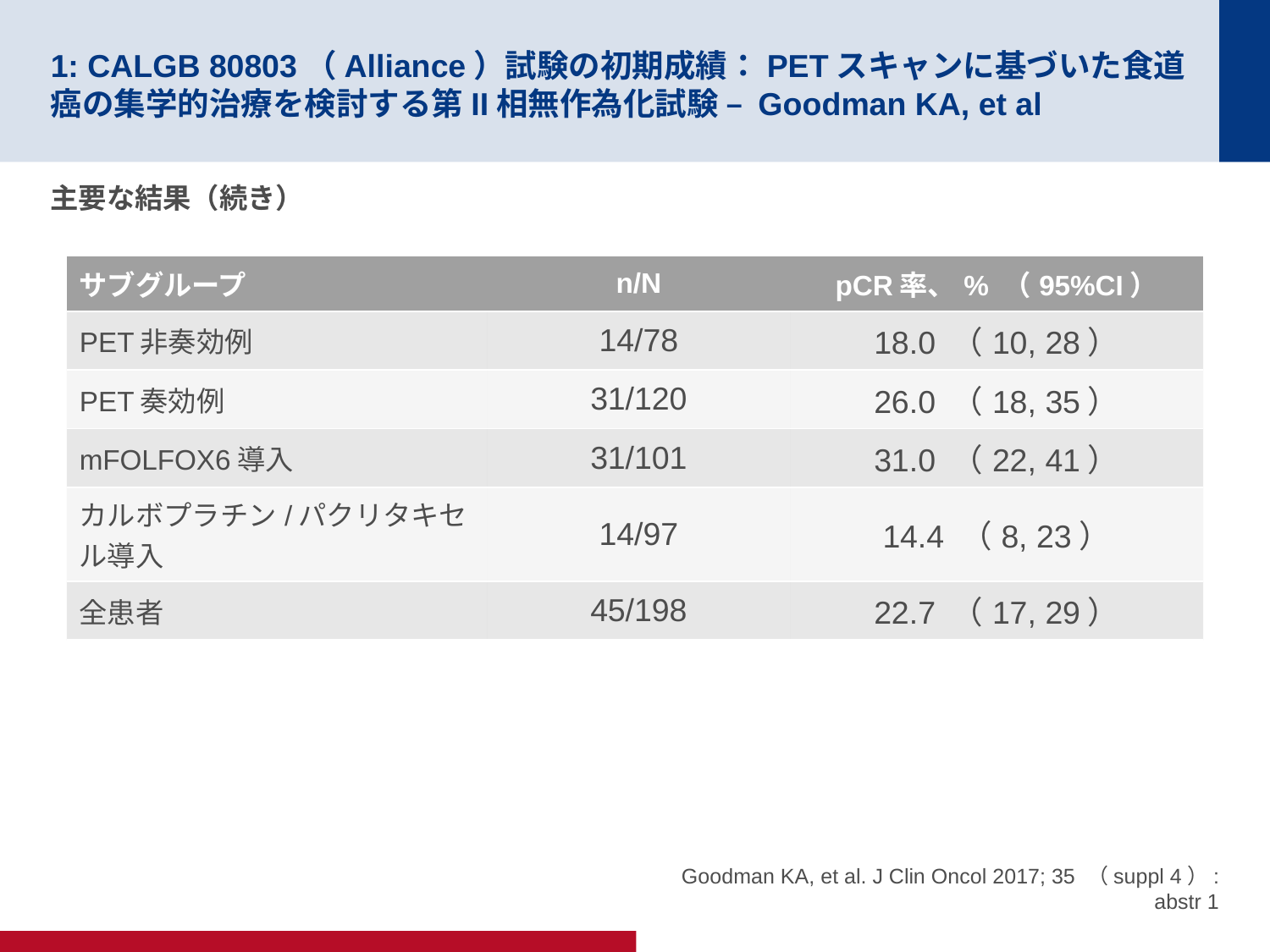

# 1: CALGB 80803（Alliance）試験の初期成績：PETスキャンに基づいた食道癌の集学的治療を検討する第II相無作為化試験 – Goodman KA, et al
主要な結果（続き）

| サブグループ | n/N | pCR率、% （95%CI） |
| --- | --- | --- |
| PET非奏効例 | 14/78 | 18.0 （10, 28） |
| PET奏効例 | 31/120 | 26.0 （18, 35） |
| mFOLFOX6導入 | 31/101 | 31.0 （22, 41） |
| カルボプラチン/パクリタキセル導入 | 14/97 | 14.4 （8, 23） |
| 全患者 | 45/198 | 22.7 （17, 29） |
Goodman KA, et al. J Clin Oncol 2017; 35 （suppl 4）: abstr 1